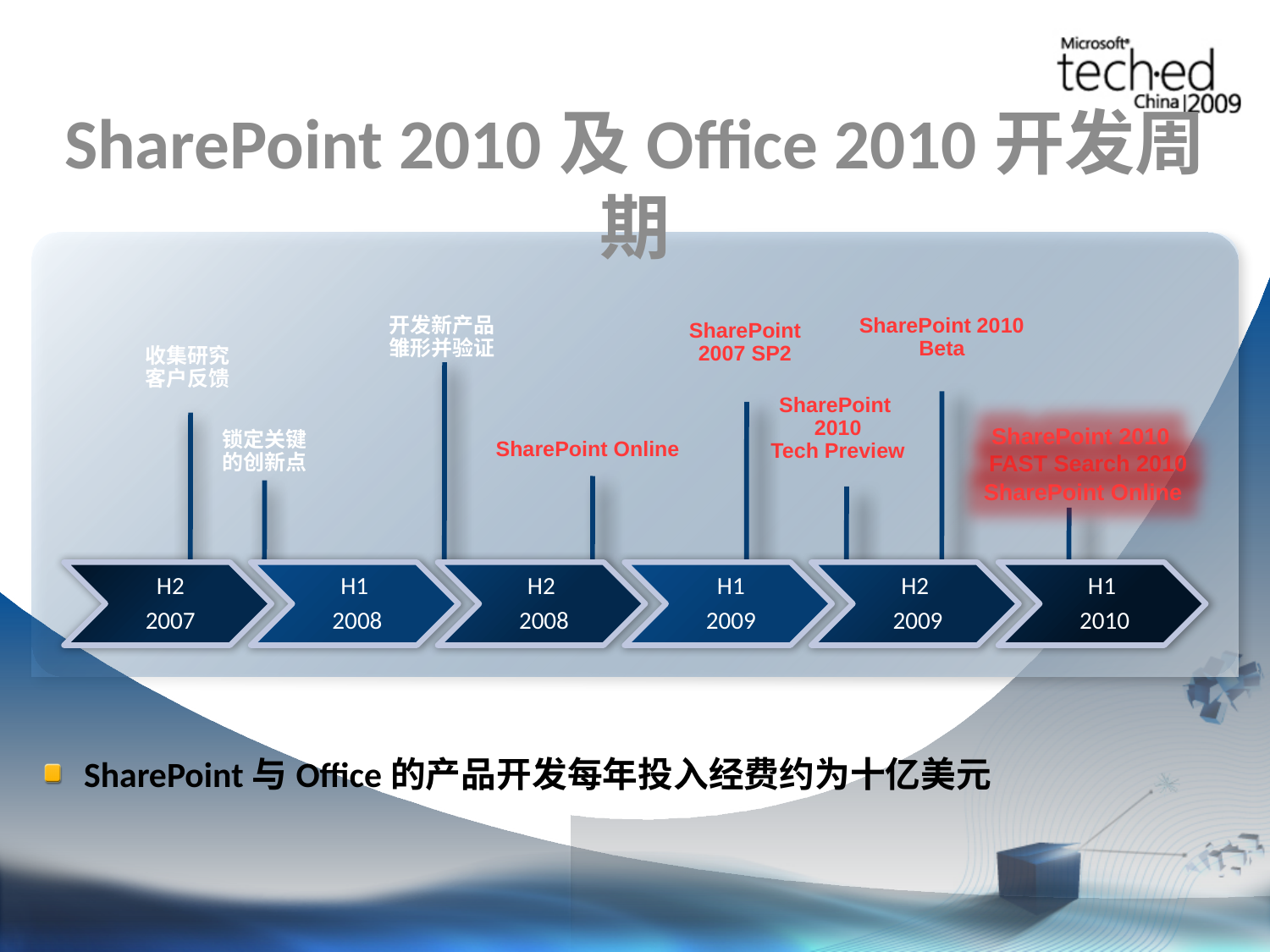

# SharePoint 2010及Office 2010开发周期

SharePoint 2010 Beta
开发新产品
雏形并验证
SharePoint 2007 SP2
收集研究
客户反馈

SharePoint
2010
Tech Preview
SharePoint 2010
FAST Search 2010
SharePoint Online
锁定关键
的创新点
SharePoint Online

H2
2007

H1
2008

H2
2008

H1
2009

H2
2009

H1
2010

SharePoint与Office的产品开发每年投入经费约为十亿美元